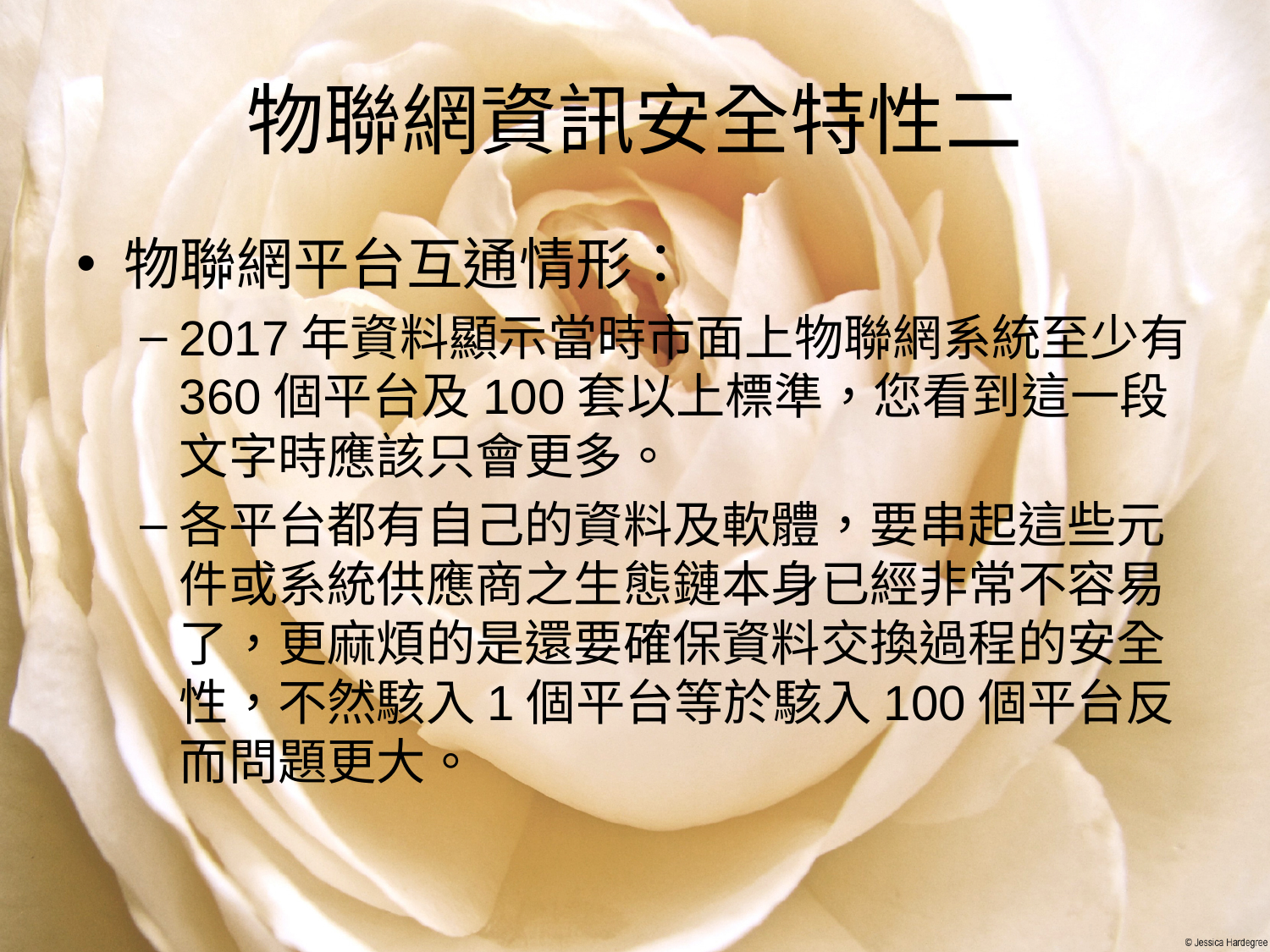

# 物聯網資訊安全特性二
物聯網平台互通情形：
2017年資料顯示當時市面上物聯網系統至少有360個平台及100套以上標準，您看到這一段文字時應該只會更多。
各平台都有自己的資料及軟體，要串起這些元件或系統供應商之生態鏈本身已經非常不容易了，更麻煩的是還要確保資料交換過程的安全性，不然駭入1個平台等於駭入100個平台反而問題更大。